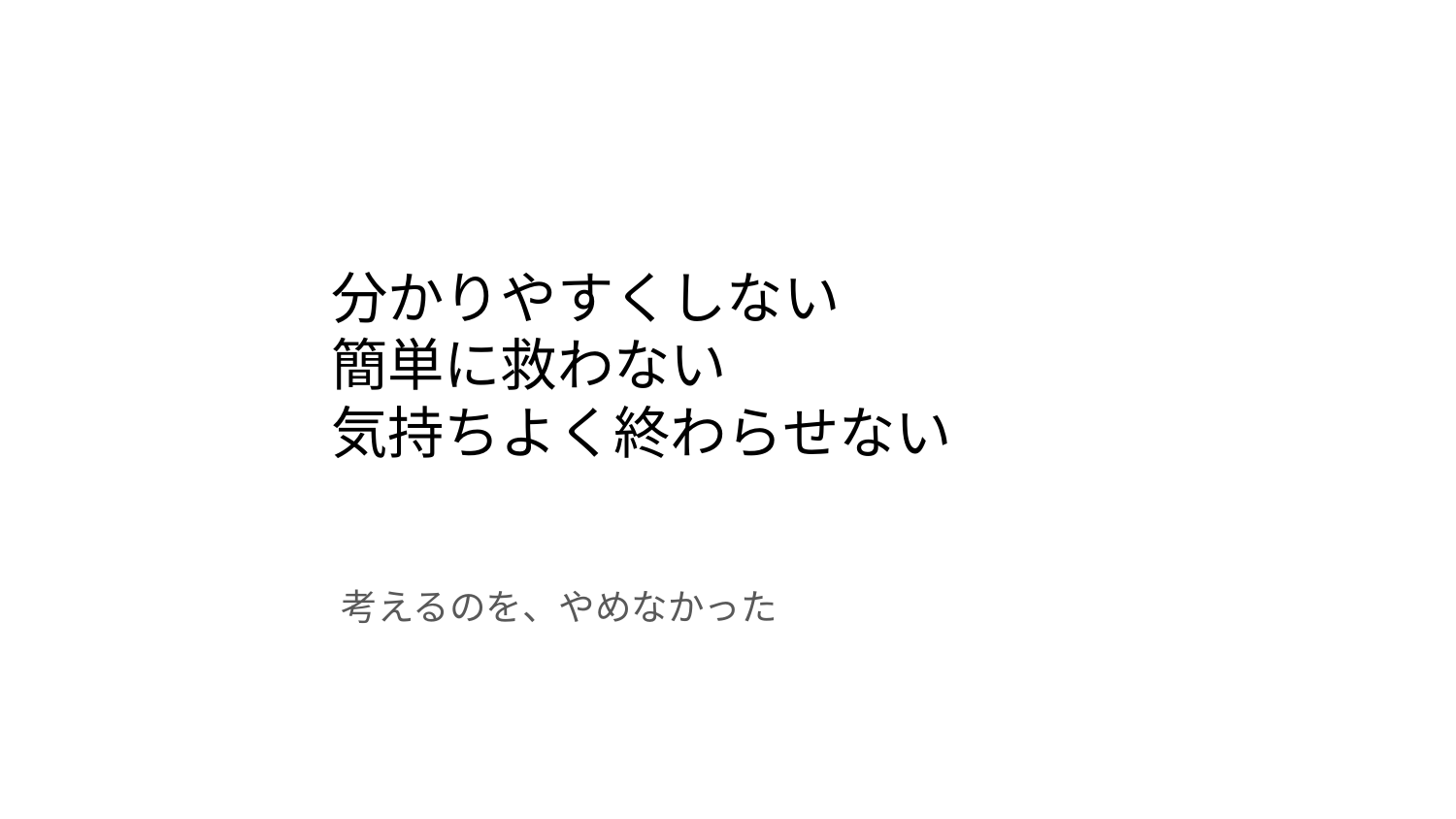

# 分かりやすくしない
簡単に救わない
気持ちよく終わらせない

考えるのを、やめなかった